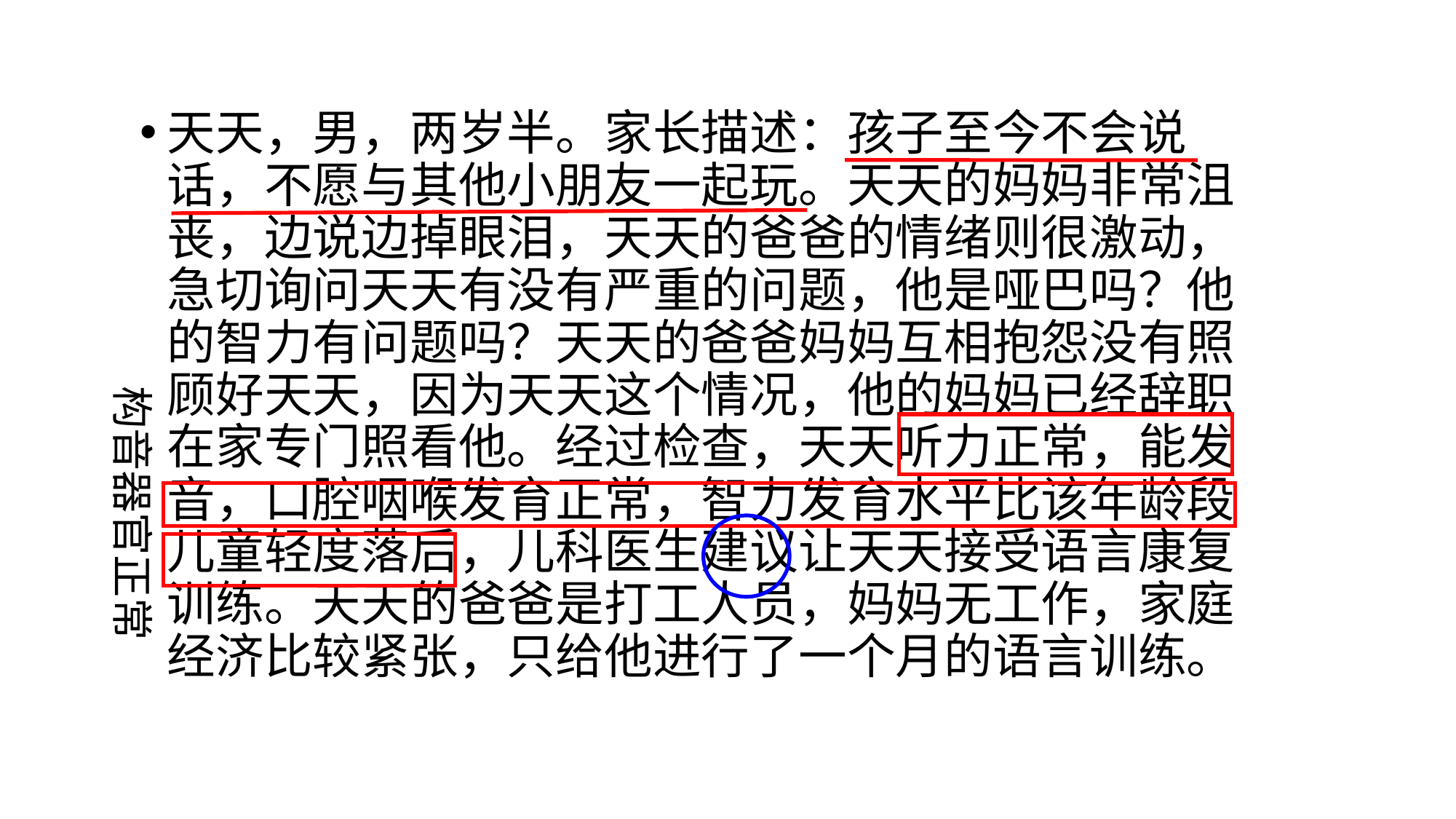

天天，男，两岁半。家长描述：孩子至今不会说话，不愿与其他小朋友一起玩。天天的妈妈非常沮丧，边说边掉眼泪，天天的爸爸的情绪则很激动，急切询问天天有没有严重的问题，他是哑巴吗？他的智力有问题吗？天天的爸爸妈妈互相抱怨没有照顾好天天，因为天天这个情况，他的妈妈已经辞职在家专门照看他。经过检查，天天听力正常，能发音，口腔咽喉发育正常，智力发育水平比该年龄段儿童轻度落后，儿科医生建议让天天接受语言康复训练。天天的爸爸是打工人员，妈妈无工作，家庭经济比较紧张，只给他进行了一个月的语言训练。

构音器官正常